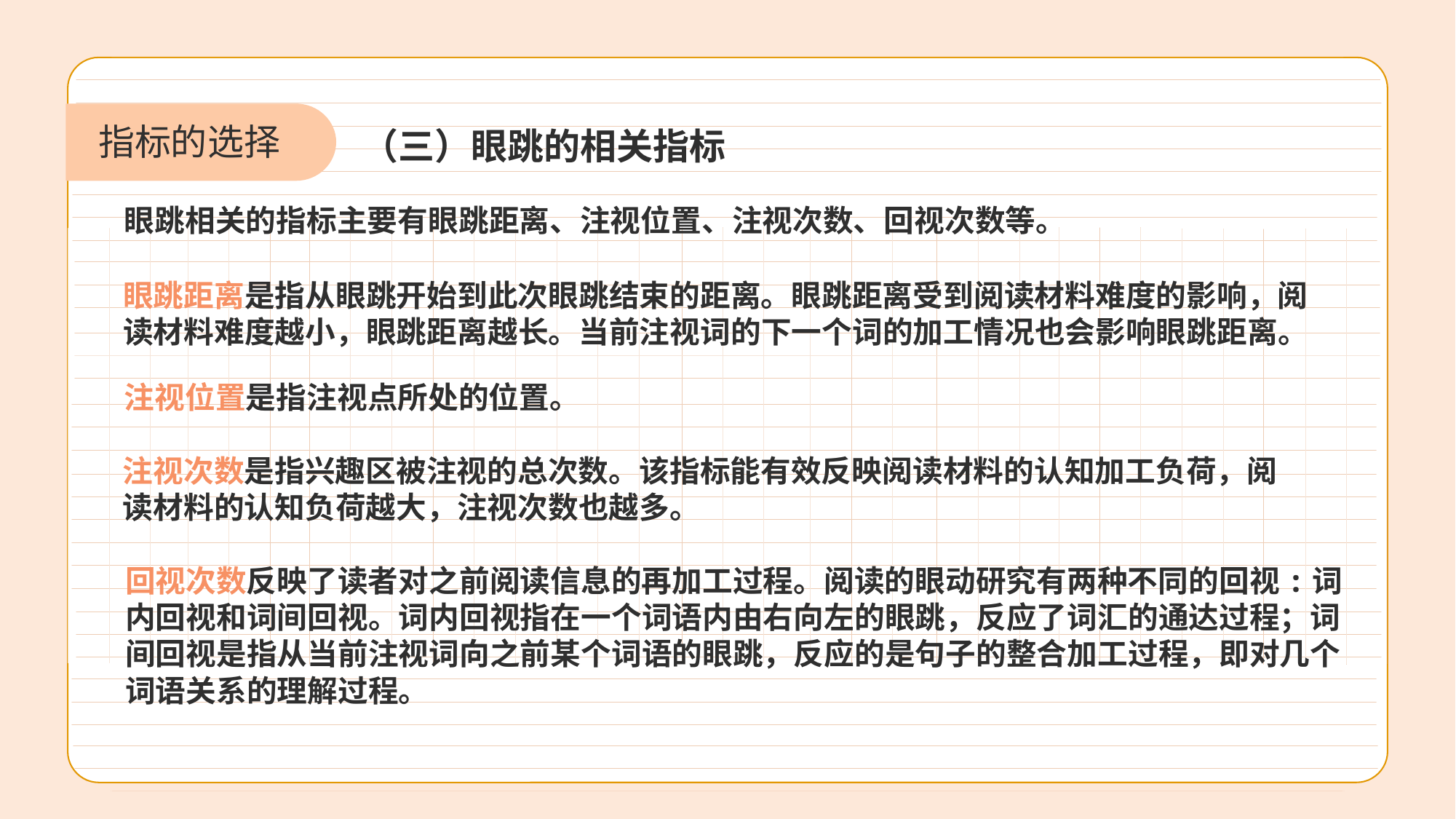

指标的选择
（三）眼跳的相关指标
眼跳相关的指标主要有眼跳距离、注视位置、注视次数、回视次数等。

眼跳距离是指从眼跳开始到此次眼跳结束的距离。眼跳距离受到阅读材料难度的影响，阅读材料难度越小，眼跳距离越长。当前注视词的下一个词的加工情况也会影响眼跳距离。
注视位置是指注视点所处的位置。
注视次数是指兴趣区被注视的总次数。该指标能有效反映阅读材料的认知加工负荷，阅读材料的认知负荷越大，注视次数也越多。
回视次数反映了读者对之前阅读信息的再加工过程。阅读的眼动研究有两种不同的回视:词内回视和词间回视。词内回视指在一个词语内由右向左的眼跳，反应了词汇的通达过程；词间回视是指从当前注视词向之前某个词语的眼跳，反应的是句子的整合加工过程，即对几个词语关系的理解过程。